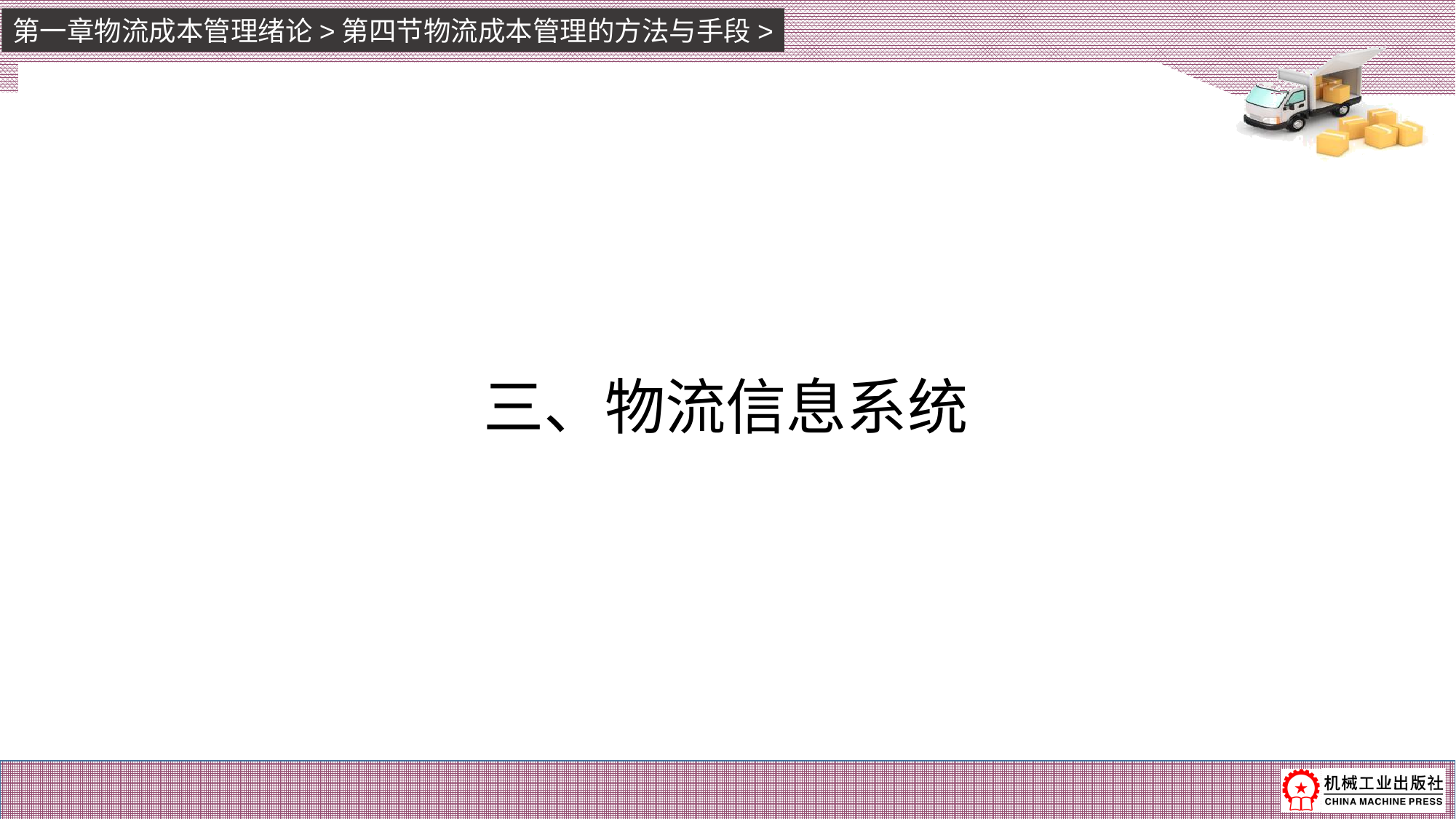

第一章物流成本管理绪论>第四节物流成本管理的方法与手段>
三、物流信息系统